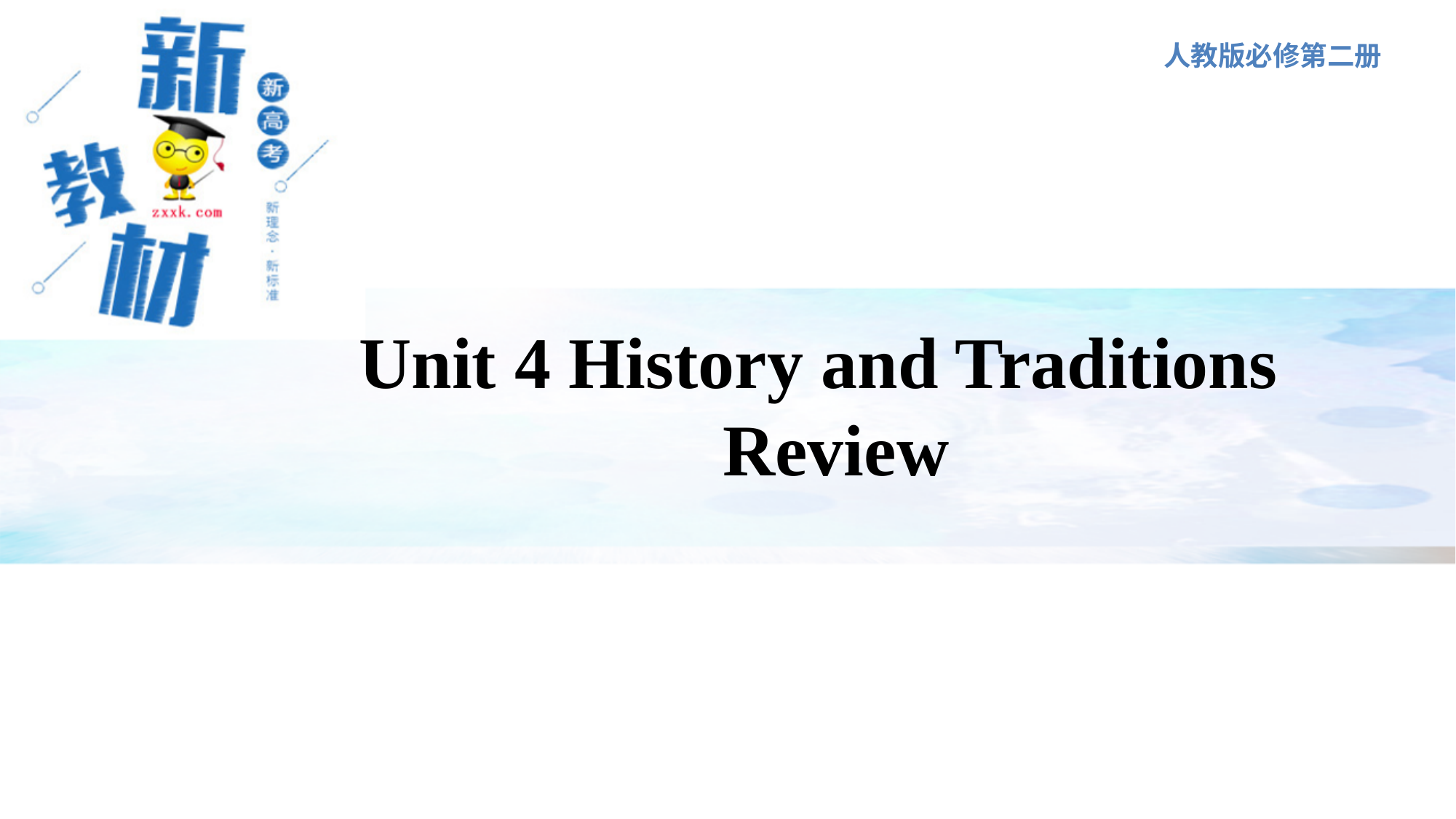

人教版必修第二册
Unit 4 History and Traditions
                    Review